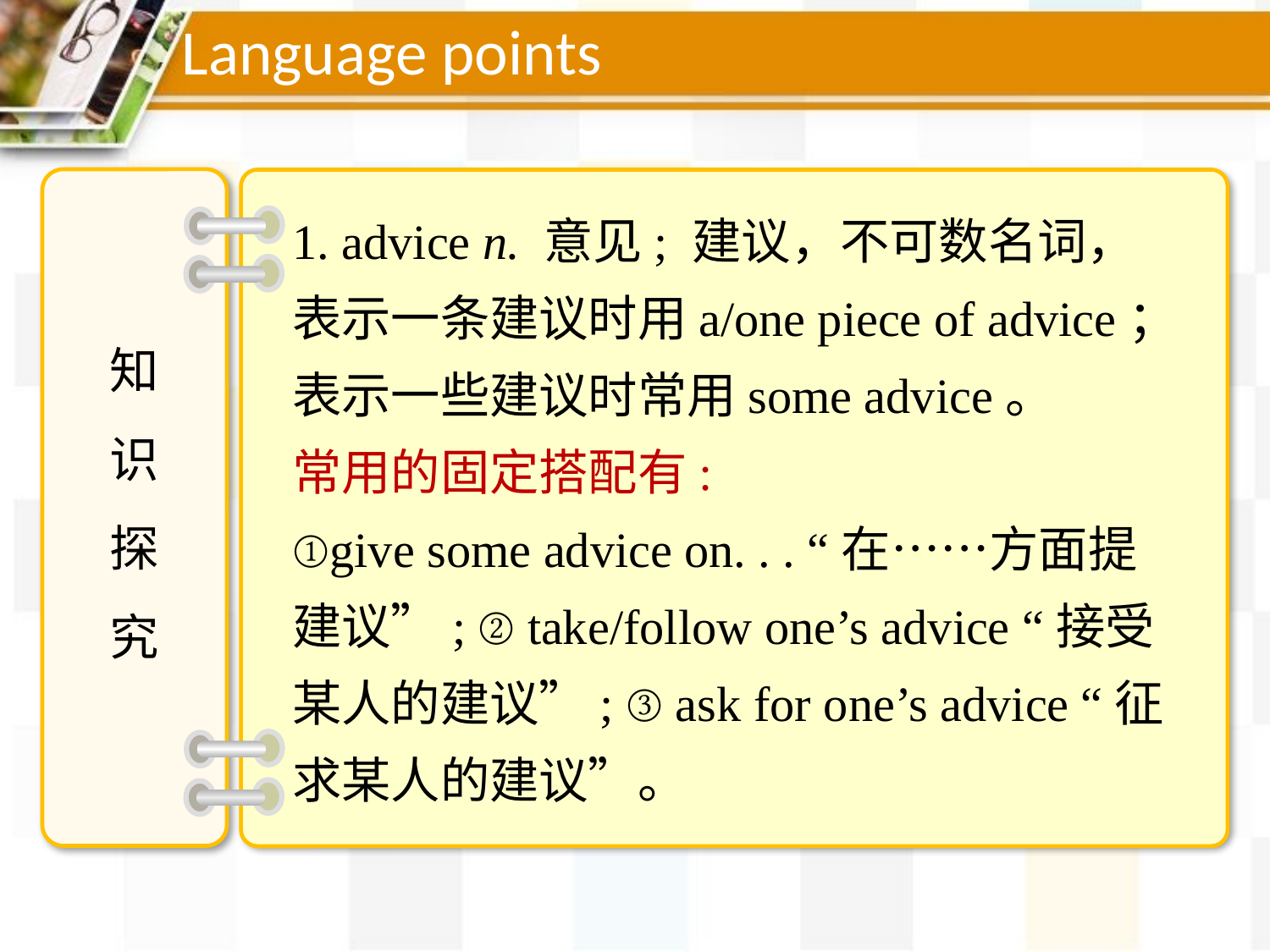

Language points

1. advice n. 意见; 建议，不可数名词，表示一条建议时用a/one piece of advice；表示一些建议时常用some advice。
常用的固定搭配有:
①give some advice on. . . “在……方面提建议”; ②take/follow one’s advice “接受某人的建议”; ③ask for one’s advice “征求某人的建议”。
知
识
探究